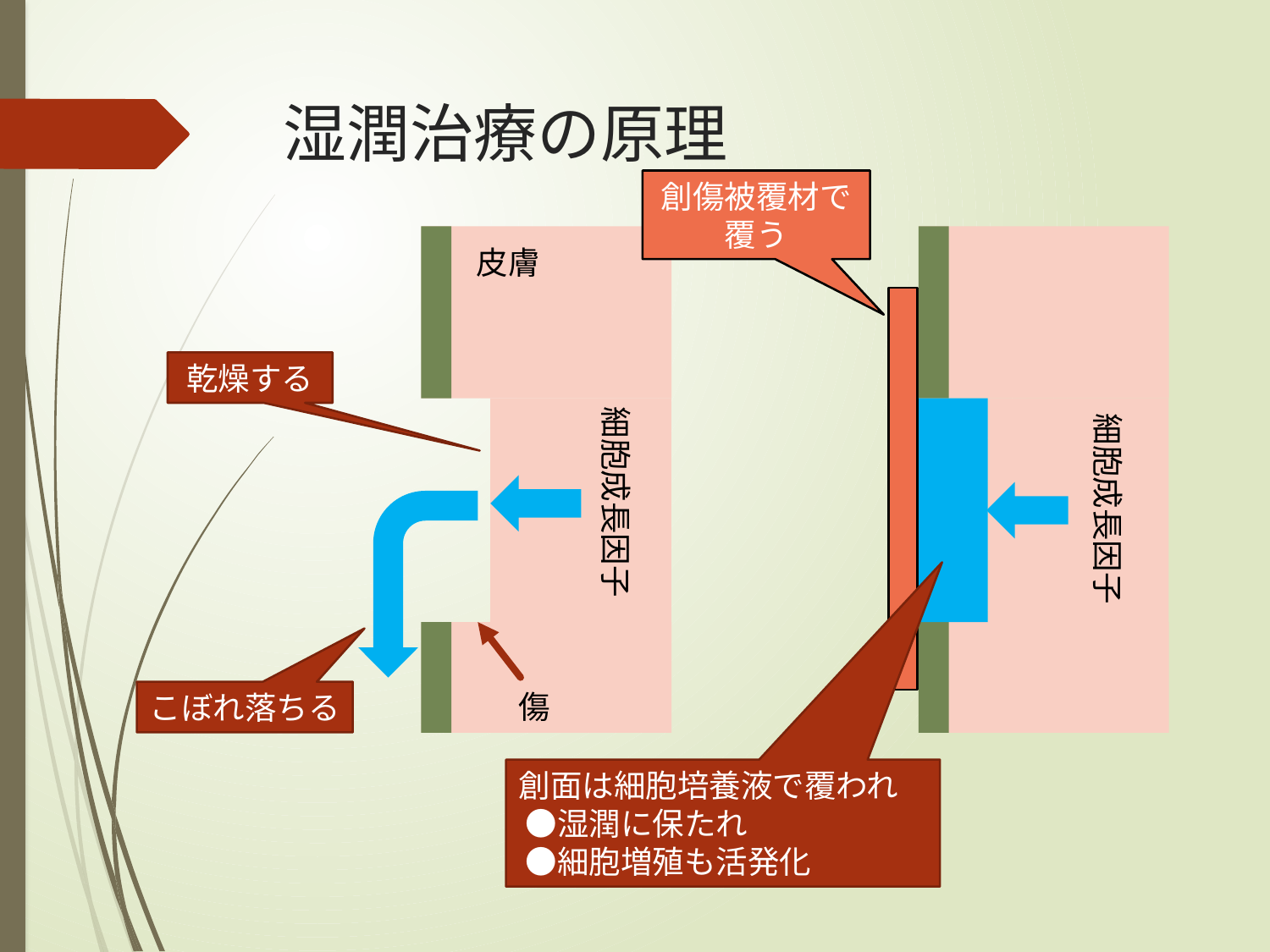

# 湿潤治療の原理
創傷被覆材で
覆う

細胞成長因子

皮膚
乾燥する
細胞成長因子

創面は細胞培養液で覆われ
 ●湿潤に保たれ
 ●細胞増殖も活発化

こぼれ落ちる
傷